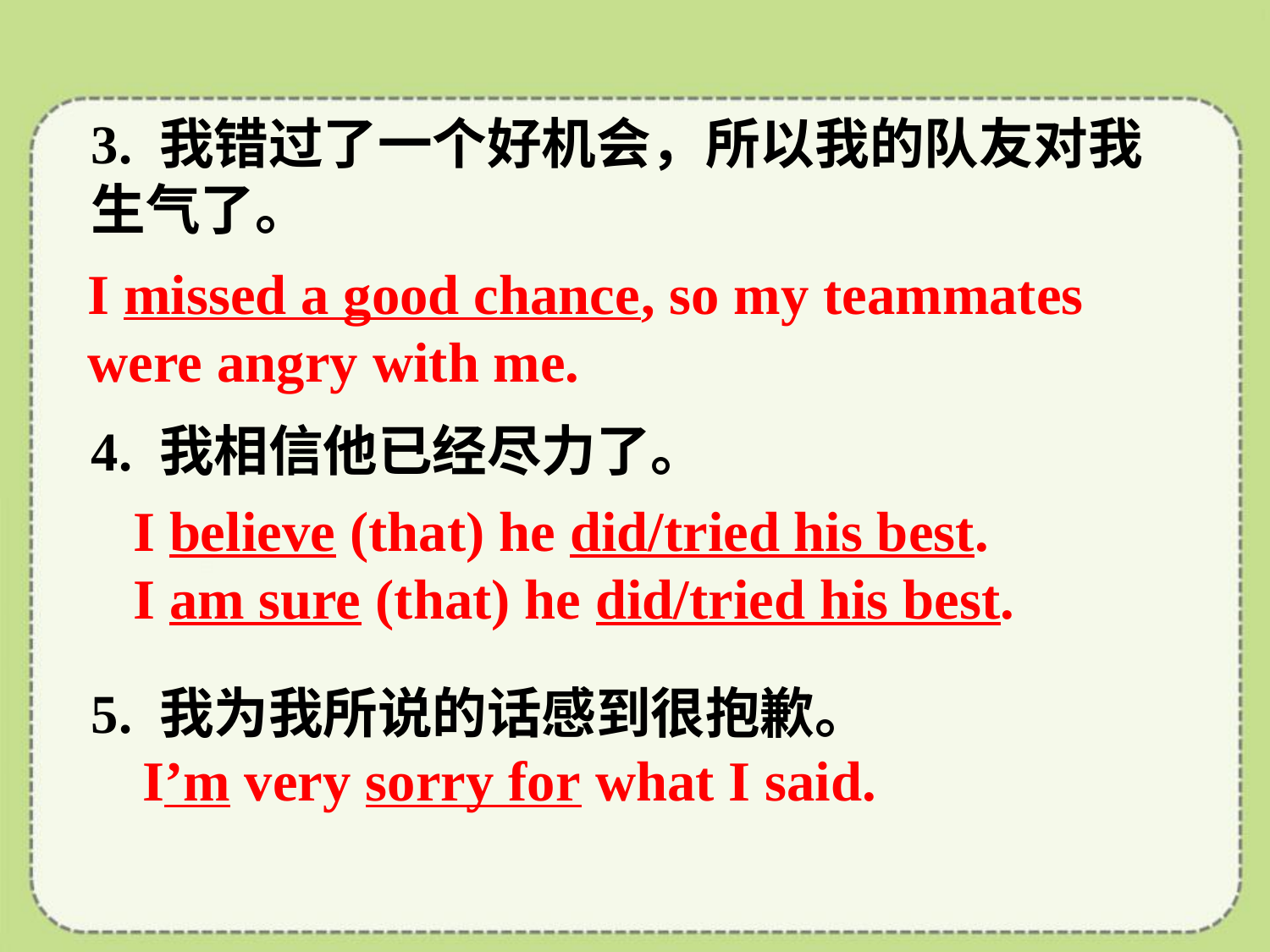

3. 我错过了一个好机会，所以我的队友对我生气了。

4. 我相信他已经尽力了。

5. 我为我所说的话感到很抱歉。
I missed a good chance, so my teammates were angry with me.
I believe (that) he did/tried his best.
I am sure (that) he did/tried his best.
I’m very sorry for what I said.